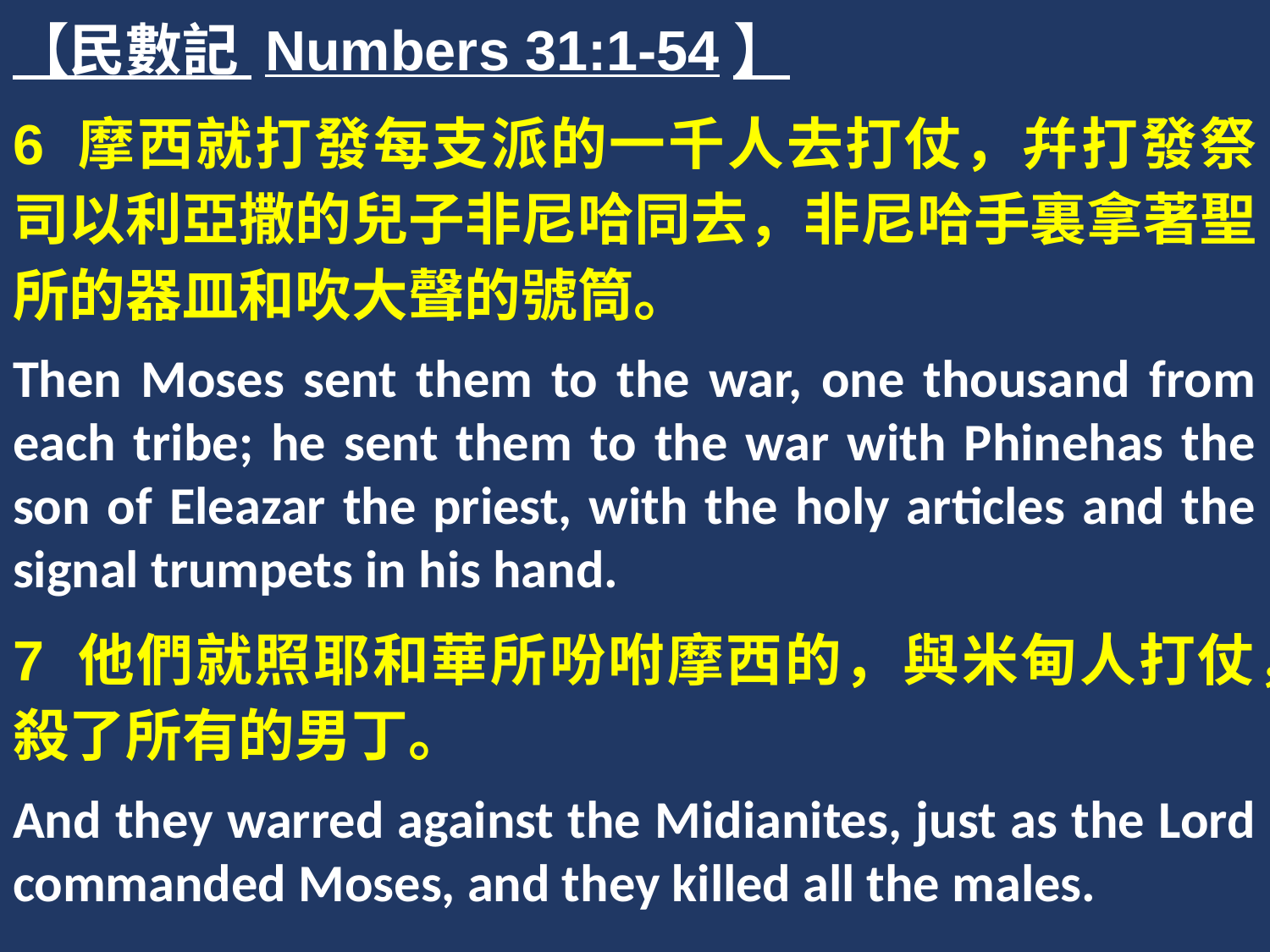

【民數記 Numbers 31:1-54】
6 摩西就打發每支派的一千人去打仗，幷打發祭司以利亞撒的兒子非尼哈同去，非尼哈手裏拿著聖所的器皿和吹大聲的號筒。
Then Moses sent them to the war, one thousand from each tribe; he sent them to the war with Phinehas the son of Eleazar the priest, with the holy articles and the signal trumpets in his hand.
7 他們就照耶和華所吩咐摩西的，與米甸人打仗，殺了所有的男丁。
And they warred against the Midianites, just as the Lord commanded Moses, and they killed all the males.